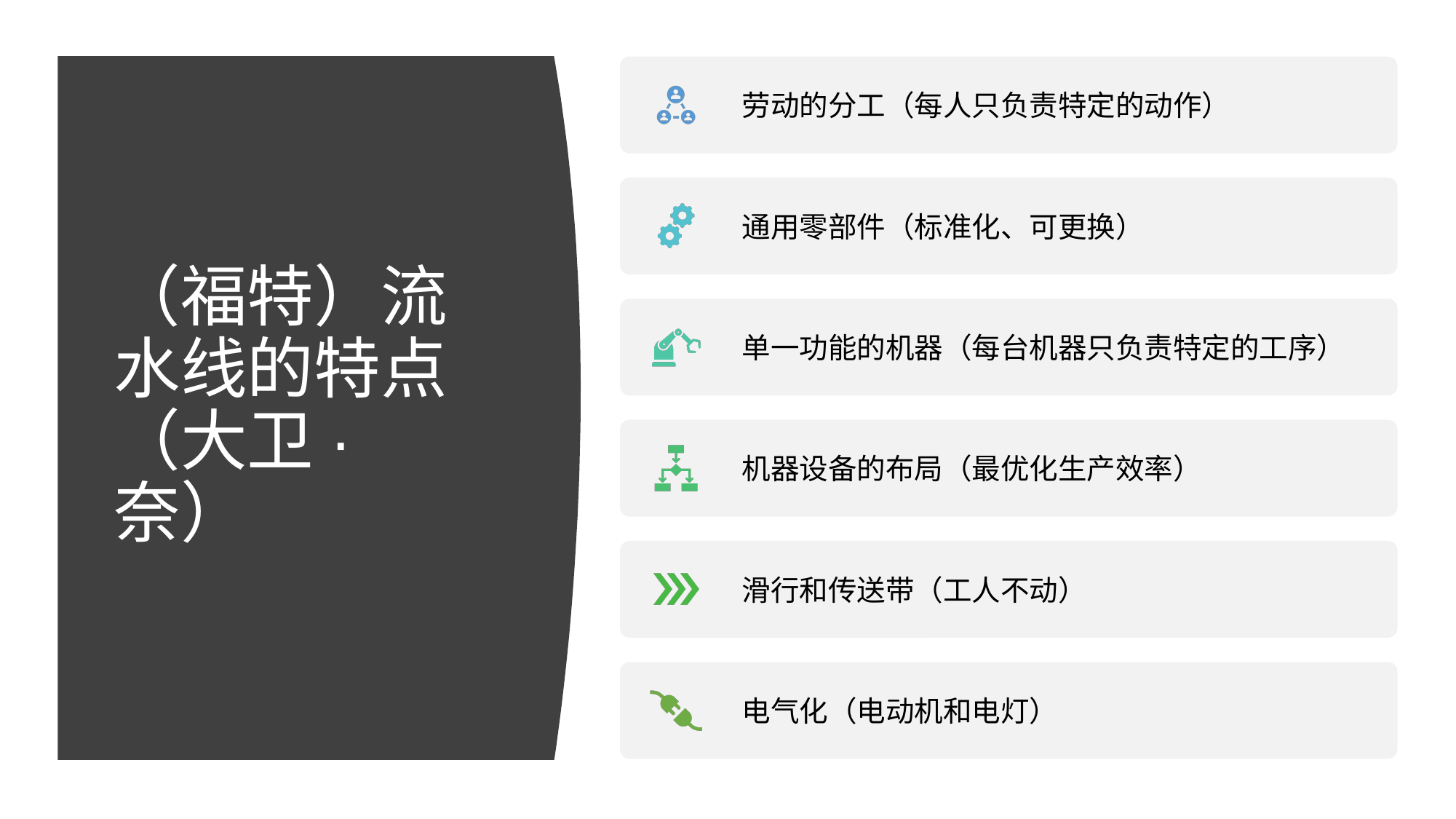

劳动的分工（每人只负责特定的动作）
通用零部件（标准化、可更换）
单一功能的机器（每台机器只负责特定的工序）
机器设备的布局（最优化生产效率）
滑行和传送带（工人不动）
电气化（电动机和电灯）

# （福特）流水线的特点（大卫·奈）